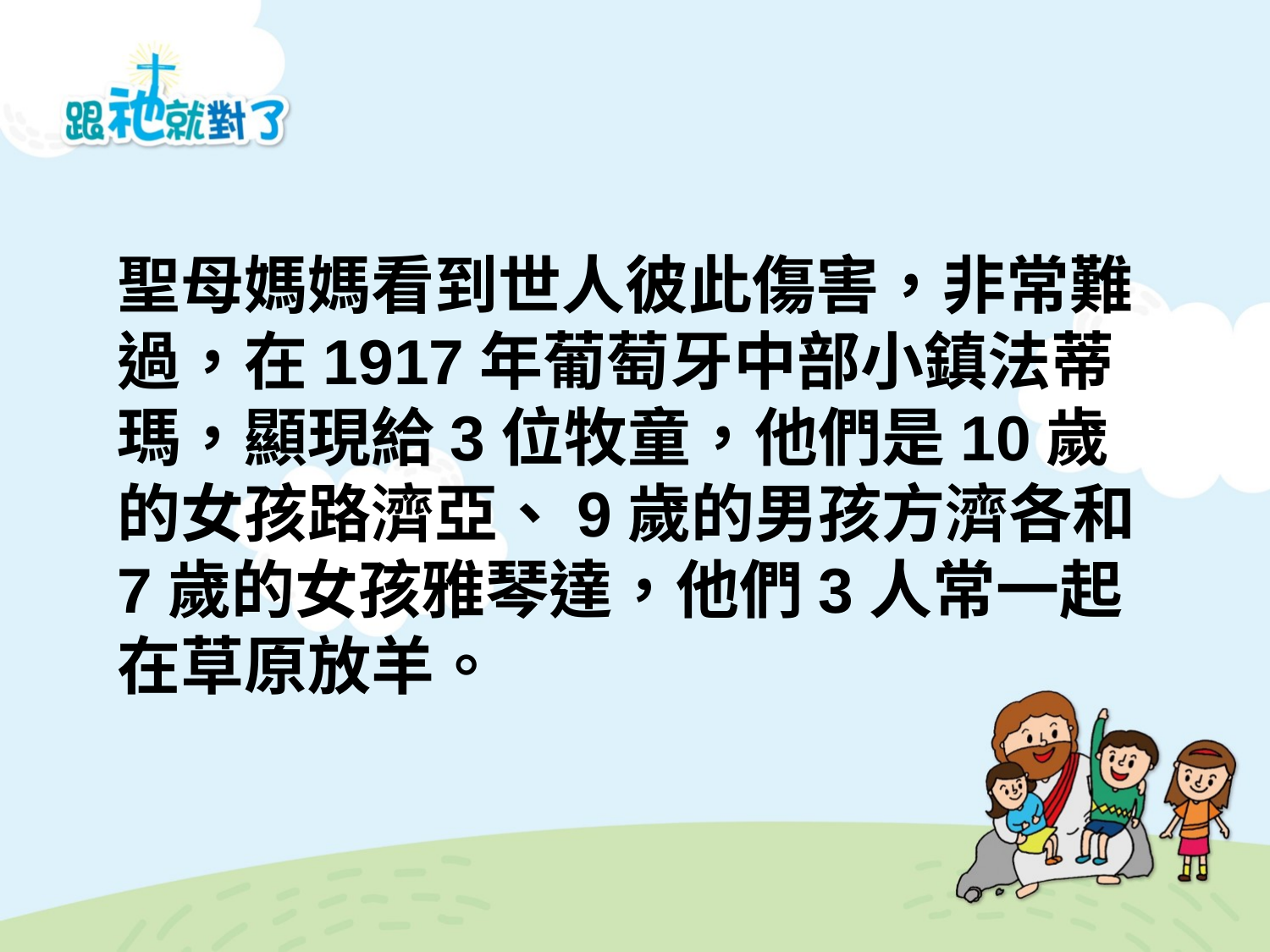

聖母媽媽看到世人彼此傷害，非常難過，在1917年葡萄牙中部小鎮法蒂瑪，顯現給3位牧童，他們是10歲的女孩路濟亞、9歲的男孩方濟各和7歲的女孩雅琴達，他們3人常一起在草原放羊。